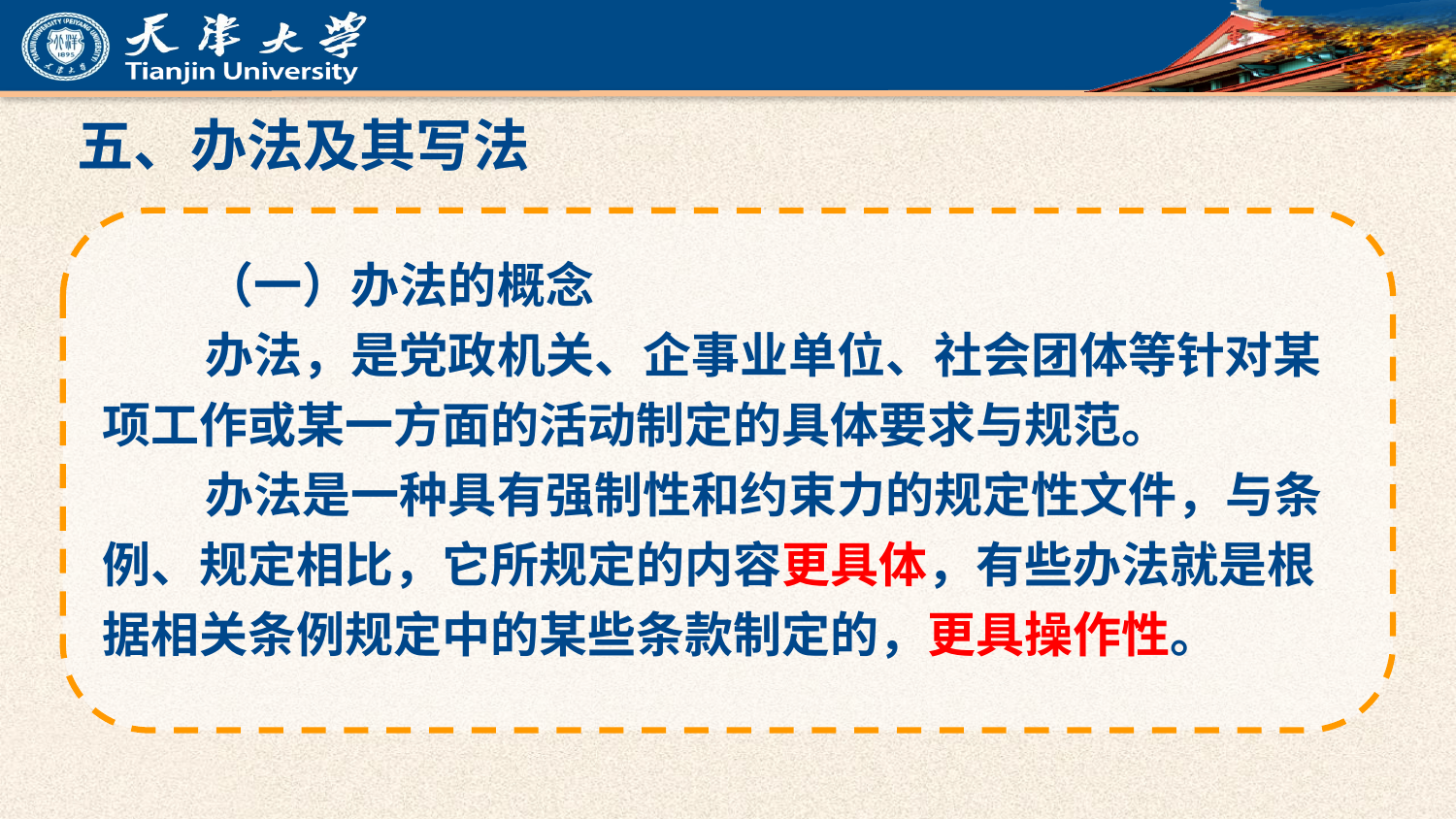

五、办法及其写法
（一）办法的概念
办法，是党政机关、企事业单位、社会团体等针对某项工作或某一方面的活动制定的具体要求与规范。
办法是一种具有强制性和约束力的规定性文件，与条例、规定相比，它所规定的内容更具体，有些办法就是根据相关条例规定中的某些条款制定的，更具操作性。